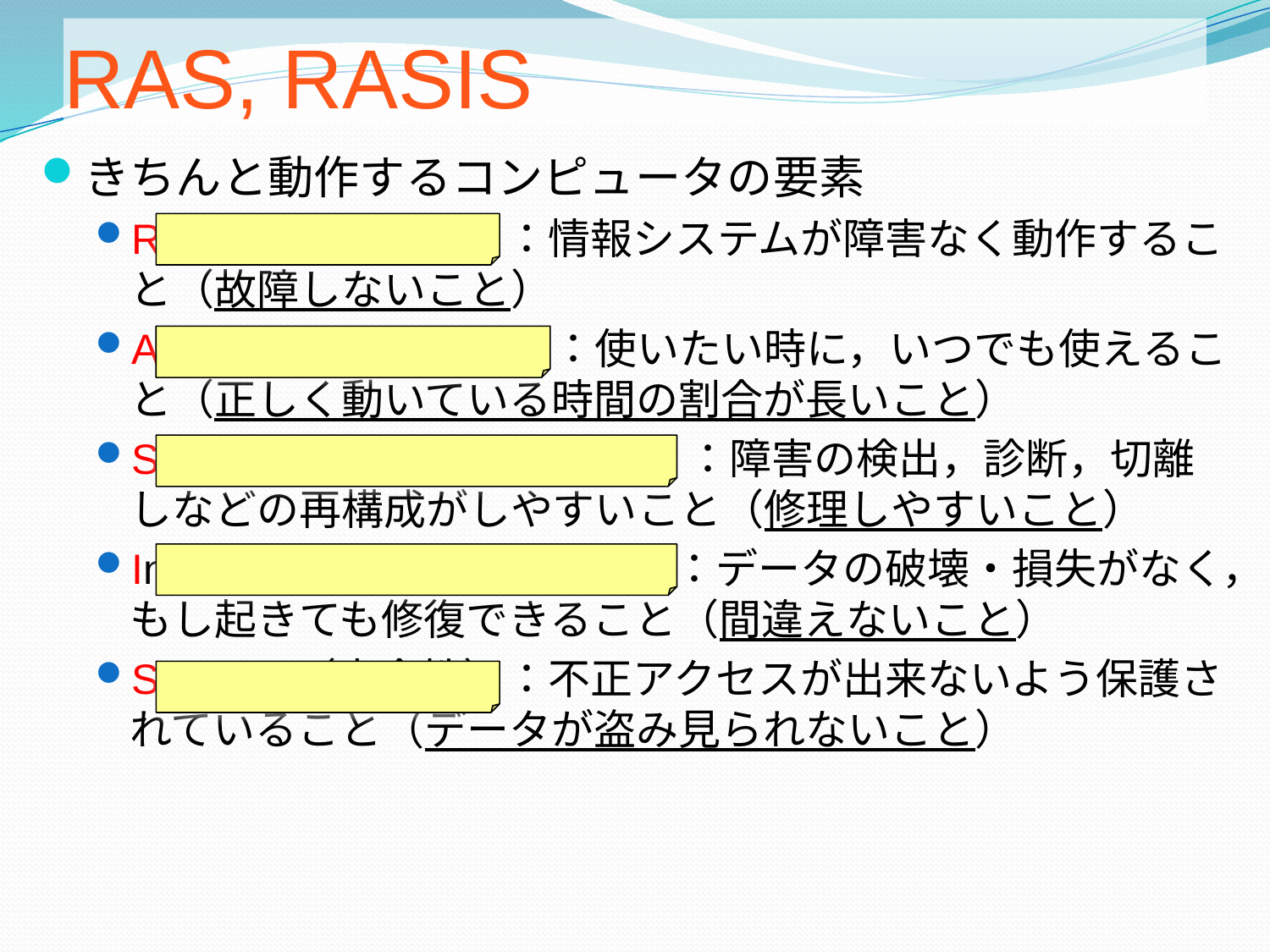

# RAS, RASIS
きちんと動作するコンピュータの要素
Reliability(信頼性）：情報システムが障害なく動作すること（故障しないこと）
Availability（可用性）：使いたい時に，いつでも使えること（正しく動いている時間の割合が長いこと）
Serviceability（保守容易性）：障害の検出，診断，切離しなどの再構成がしやすいこと（修理しやすいこと）
Integrity（保全性，完全性）：データの破壊・損失がなく，もし起きても修復できること（間違えないこと）
Security（安全性）：不正アクセスが出来ないよう保護されていること（データが盗み見られないこと）